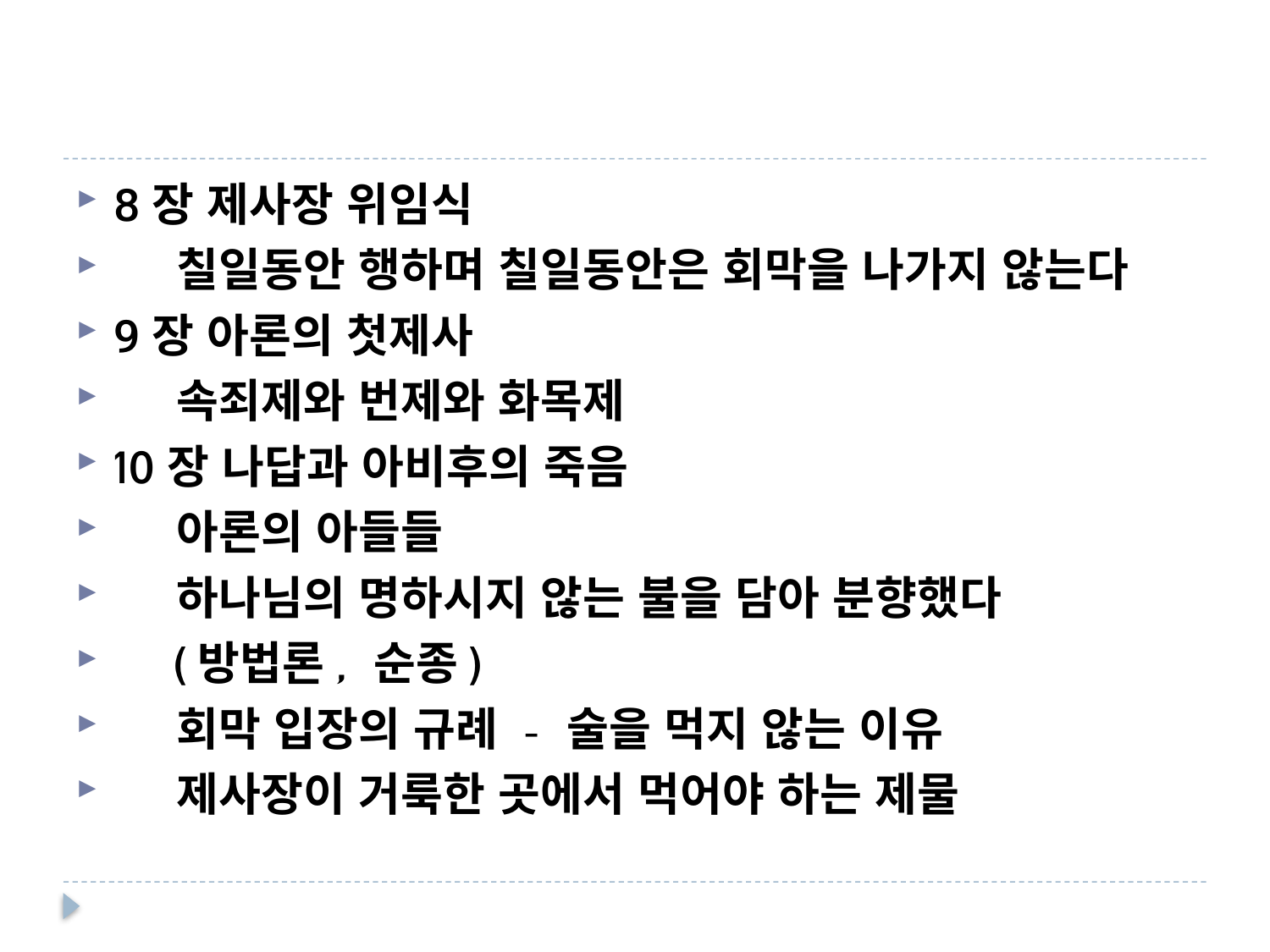

#
8장 제사장 위임식
    칠일동안 행하며 칠일동안은 회막을 나가지 않는다
9장 아론의 첫제사
    속죄제와 번제와 화목제
10장 나답과 아비후의 죽음
    아론의 아들들
    하나님의 명하시지 않는 불을 담아 분향했다
    (방법론, 순종)
    회막 입장의 규례 - 술을 먹지 않는 이유
    제사장이 거룩한 곳에서 먹어야 하는 제물